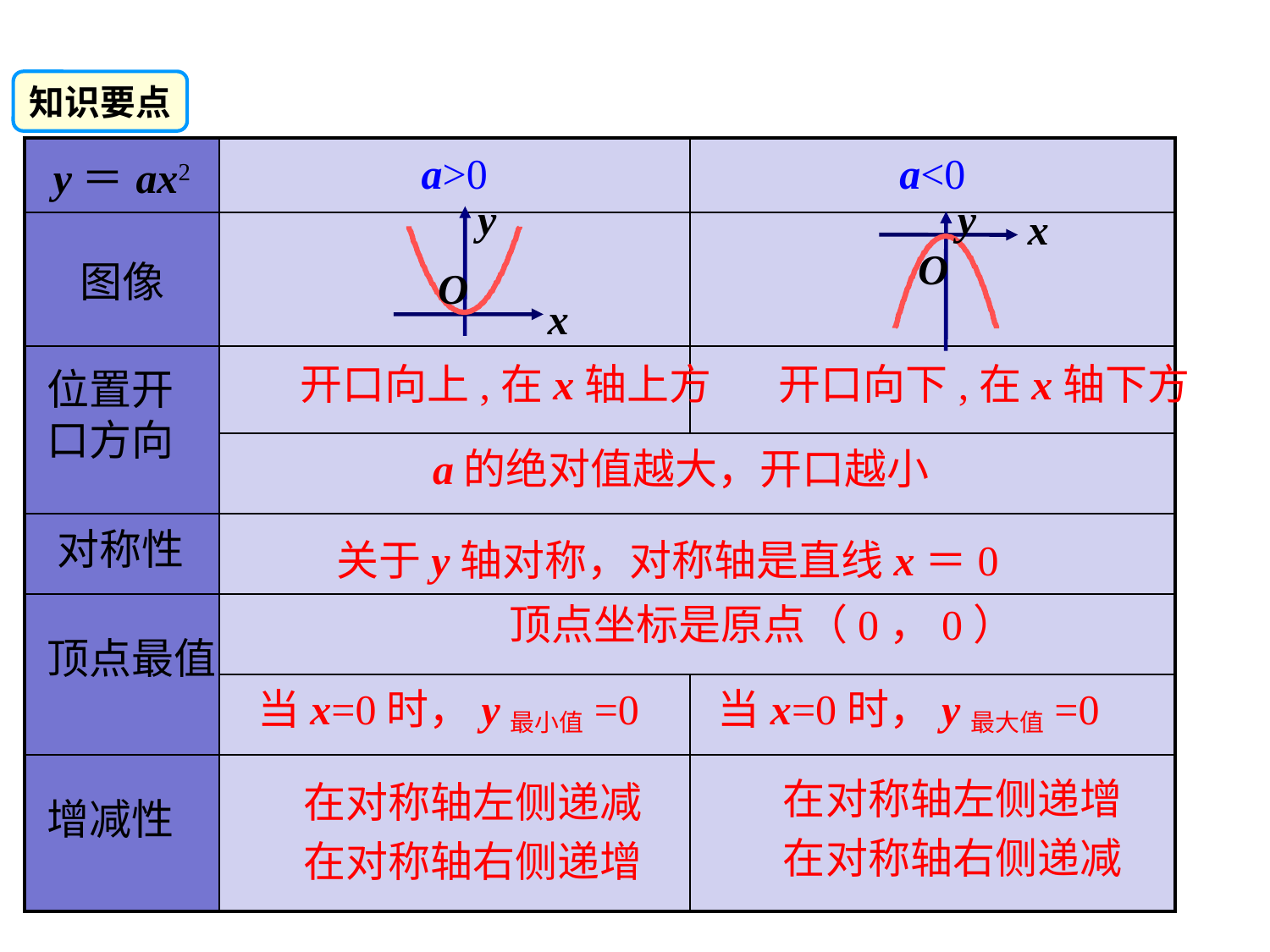

知识要点
| y＝ax2 | a>0 | a<0 |
| --- | --- | --- |
| 图像 |  |  |
|  |  |  |
|  |  |  |
|  |  |  |
|  |  |  |
|  |  |  |
|  |  |  |
y

O
x
y
x

O
开口向上,在x轴上方
开口向下,在x轴下方
位置开
口方向
a的绝对值越大，开口越小
对称性
关于y轴对称，对称轴是直线x＝0
顶点坐标是原点（0，0）
顶点最值
当x=0时，y最小值=0
当x=0时，y最大值=0
在对称轴左侧递增
在对称轴右侧递减
在对称轴左侧递减
在对称轴右侧递增
增减性